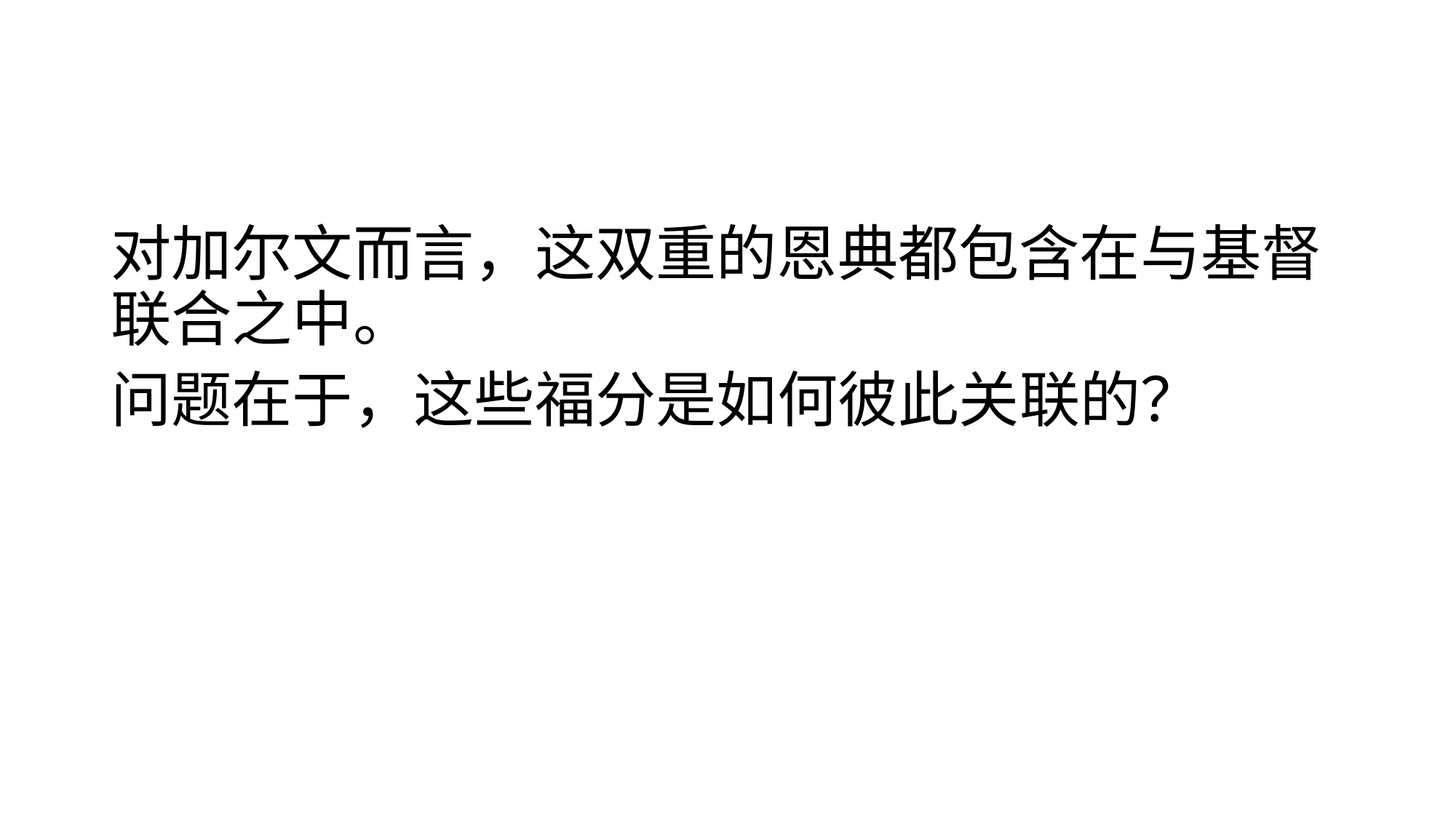

#
对加尔文而言，这双重的恩典都包含在与基督联合之中。
问题在于，这些福分是如何彼此关联的？